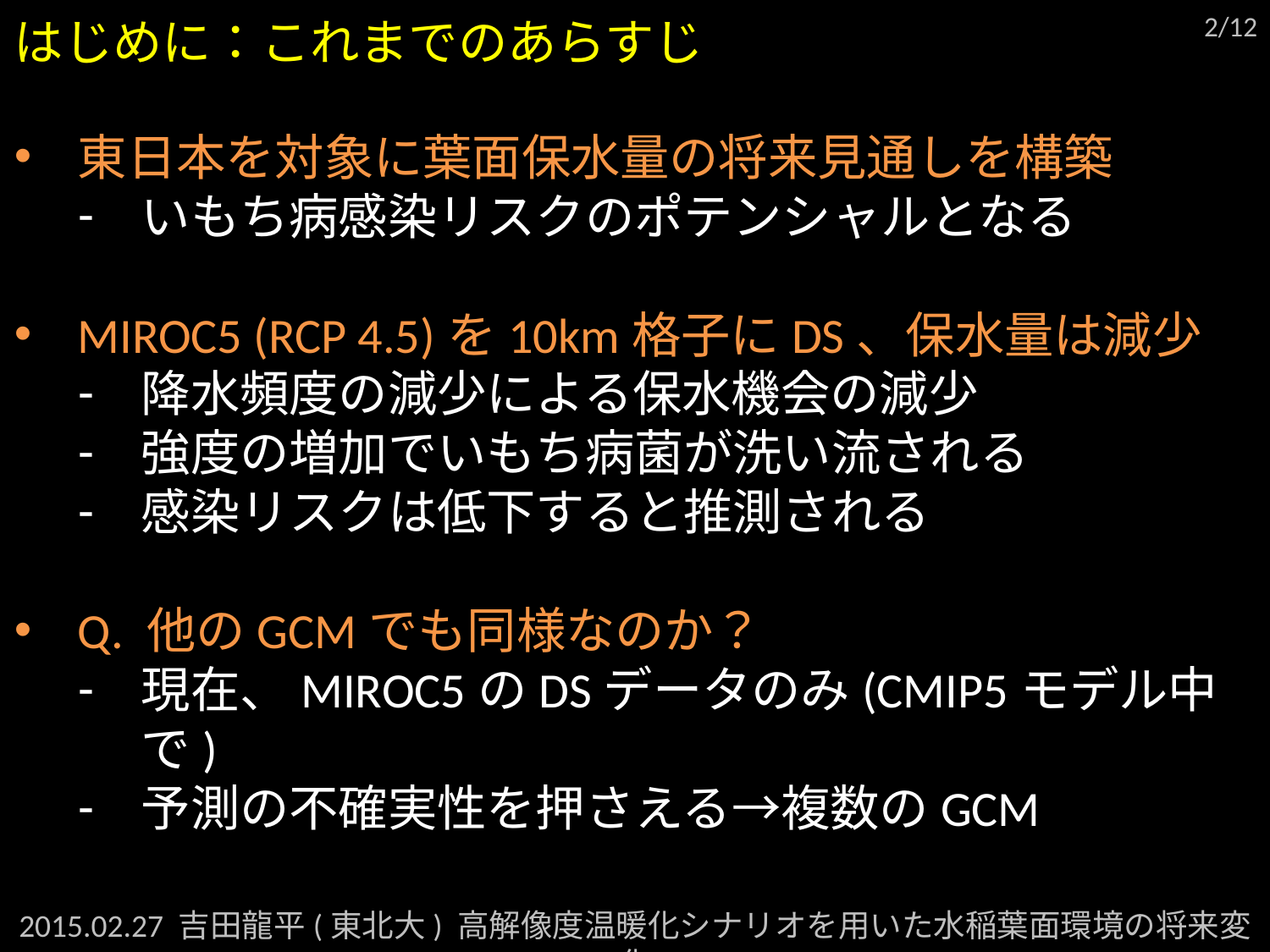

はじめに：これまでのあらすじ
東日本を対象に葉面保水量の将来見通しを構築
いもち病感染リスクのポテンシャルとなる

MIROC5 (RCP 4.5)を10km格子にDS、保水量は減少
降水頻度の減少による保水機会の減少
強度の増加でいもち病菌が洗い流される
感染リスクは低下すると推測される

Q. 他のGCMでも同様なのか？
現在、MIROC5のDSデータのみ(CMIP5モデル中で)
予測の不確実性を押さえる→複数のGCM